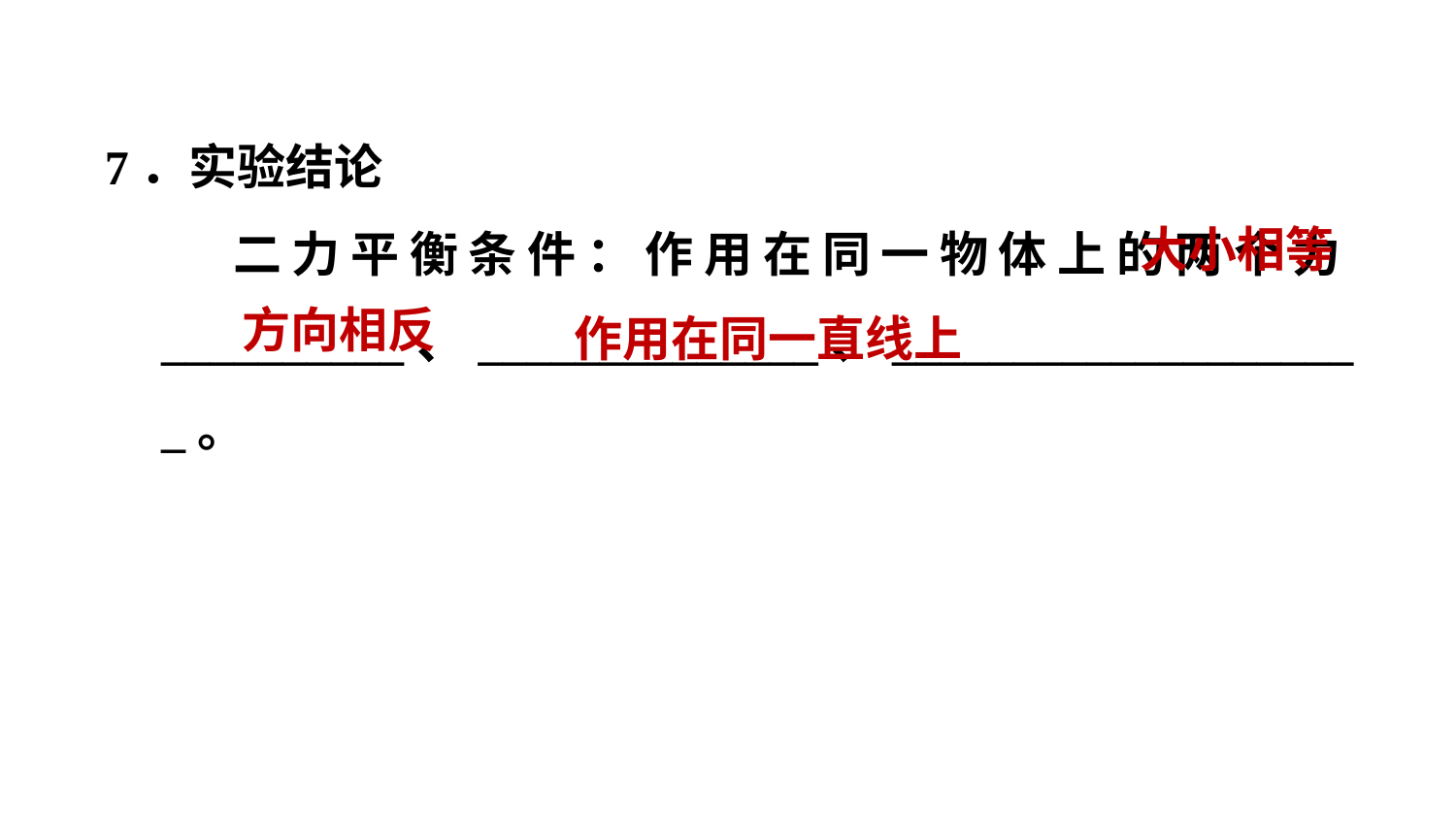

7．实验结论
     二力平衡条件：作用在同一物体上的两个力__________、______________、____________________。
大小相等
方向相反
作用在同一直线上